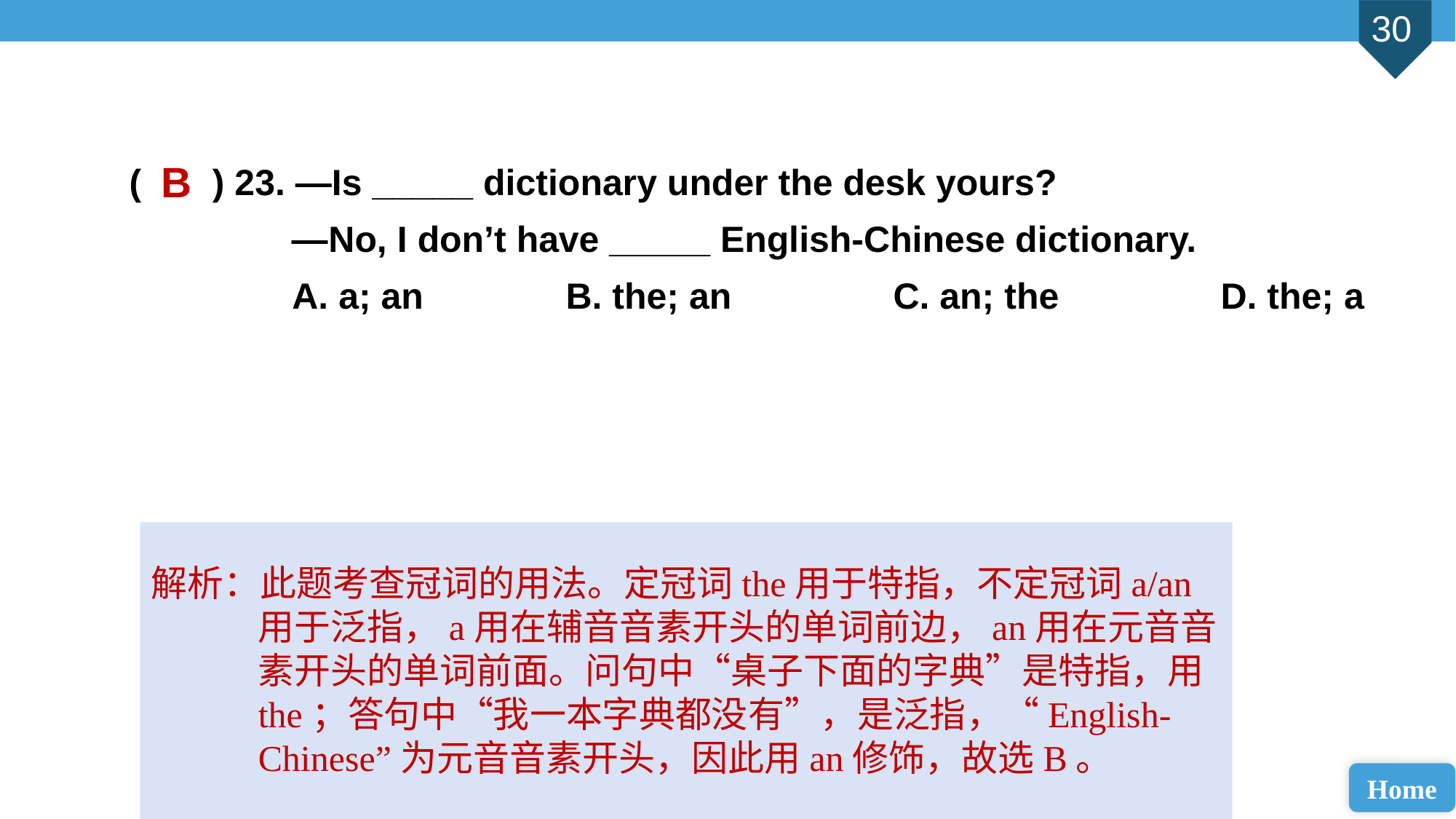

(       ) 23. —Is _____ dictionary under the desk yours?
                —No, I don’t have _____ English-Chinese dictionary.
                A. a; an 		B. the; an 		C. an; the 		D. the; a
B

解析：此题考查冠词的用法。定冠词the用于特指，不定冠词a/an用于泛指，a用在辅音音素开头的单词前边，an用在元音音素开头的单词前面。问句中“桌子下面的字典”是特指，用the；答句中“我一本字典都没有”，是泛指，“English-Chinese”为元音音素开头，因此用an修饰，故选B。